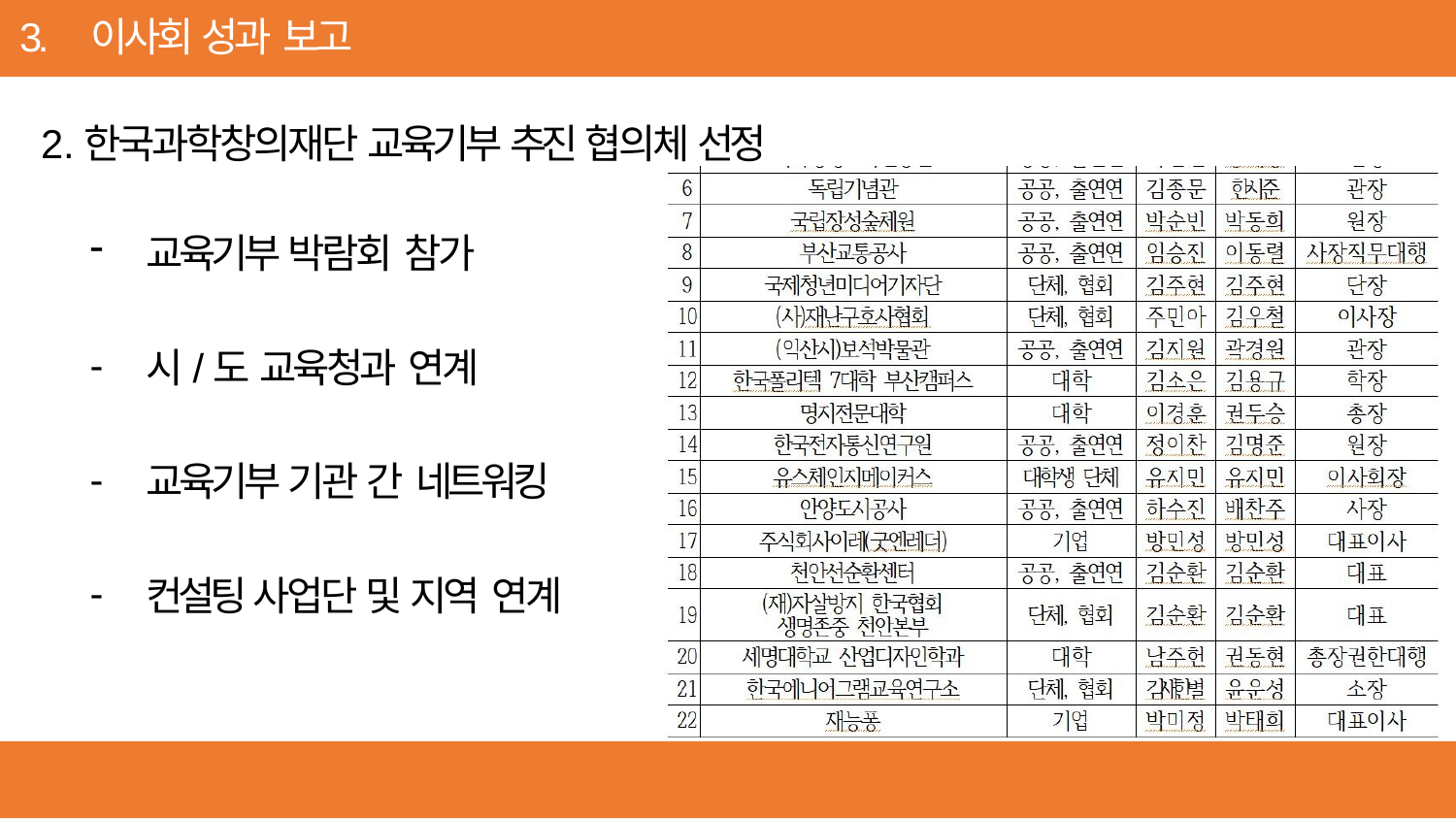

3.    이사회 성과 보고
한국과학창의재단 교육기부 추진 협의체 선정

교육기부 박람회 참가

시/도 교육청과 연계

교육기부 기관 간 네트워킹

컨설팅 사업단 및 지역 연계